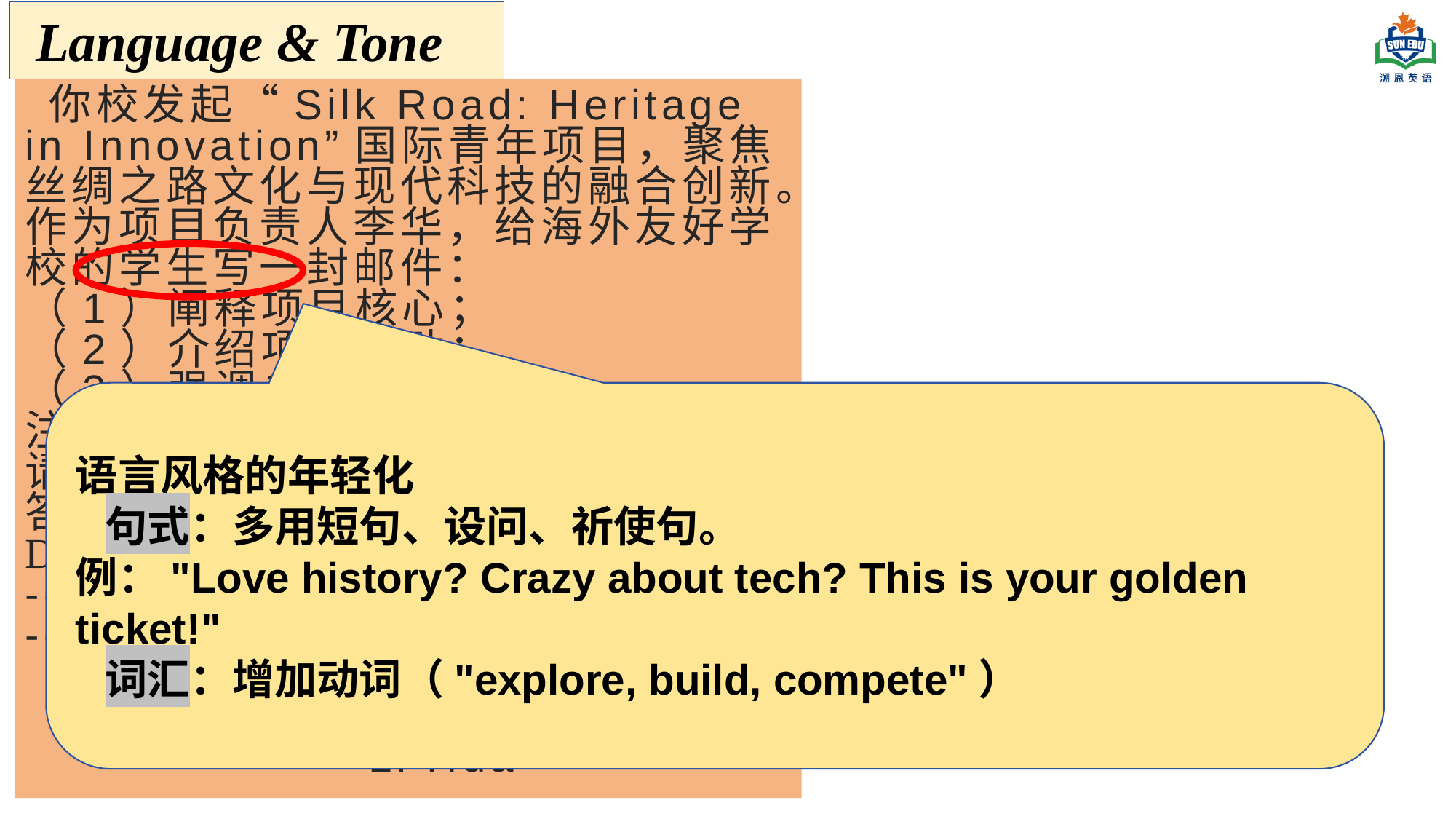

Language & Tone
# 你校发起“Silk Road: Heritage in Innovation”国际青年项目，聚焦丝绸之路文化与现代科技的融合创新。作为项目负责人李华，给海外友好学校的学生写一封邮件： （1）阐释项目核心； （2）介绍项目活动； （3）强调参与价值。 注意：1.写作词数应为80左右；2.请按如下格式在答题纸的相应位置作答。 Dear students, ----------------------------------------------------------------                                               Yours, Li Hua

语言风格的年轻化
  句式：多用短句、设问、祈使句。
例："Love history? Crazy about tech? This is your golden ticket!"
  词汇：增加动词（"explore, build, compete"）